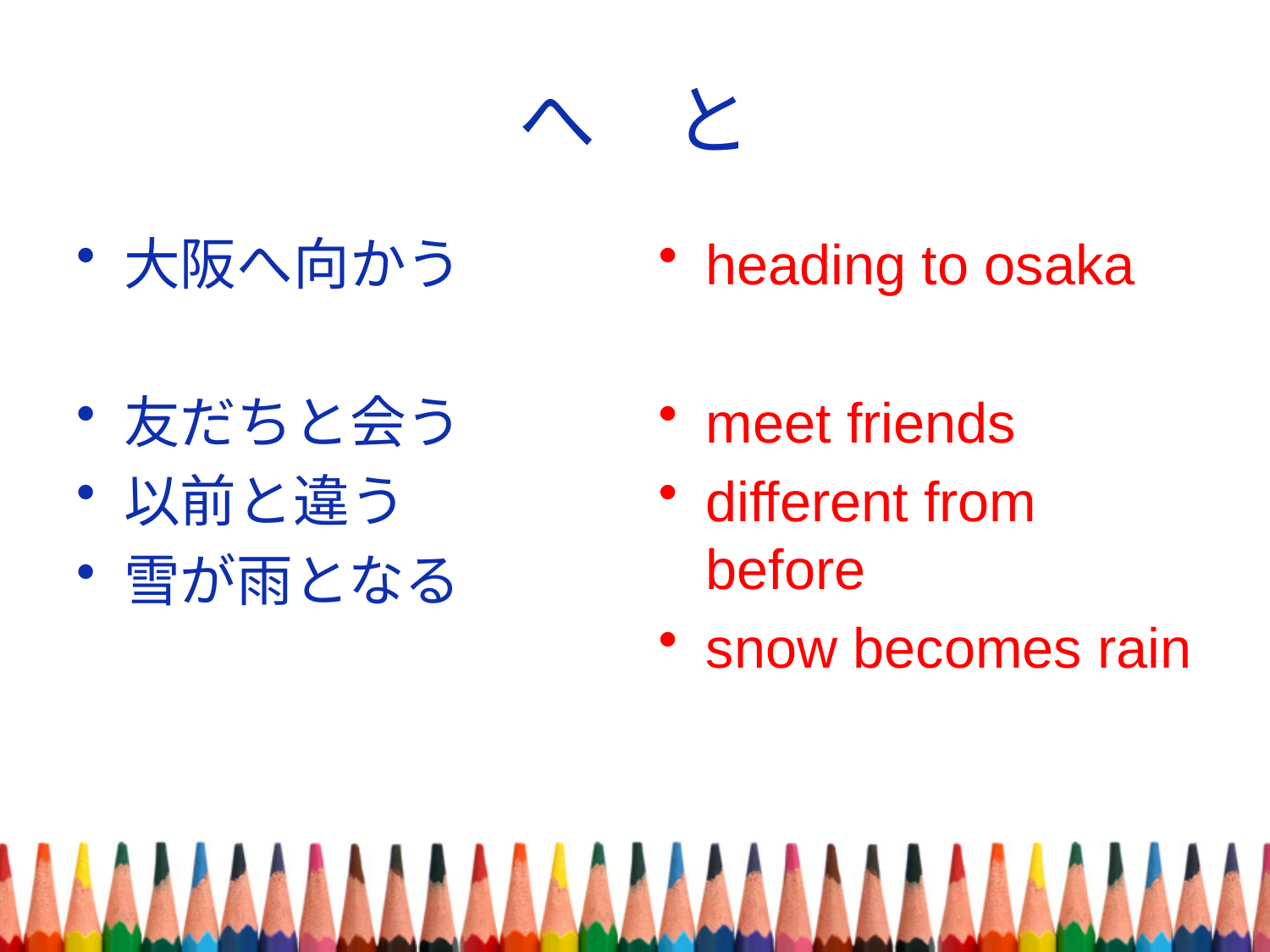

# へ　と
大阪へ向かう

友だちと会う
以前と違う
雪が雨となる
heading to osaka

meet friends
different from before
snow becomes rain